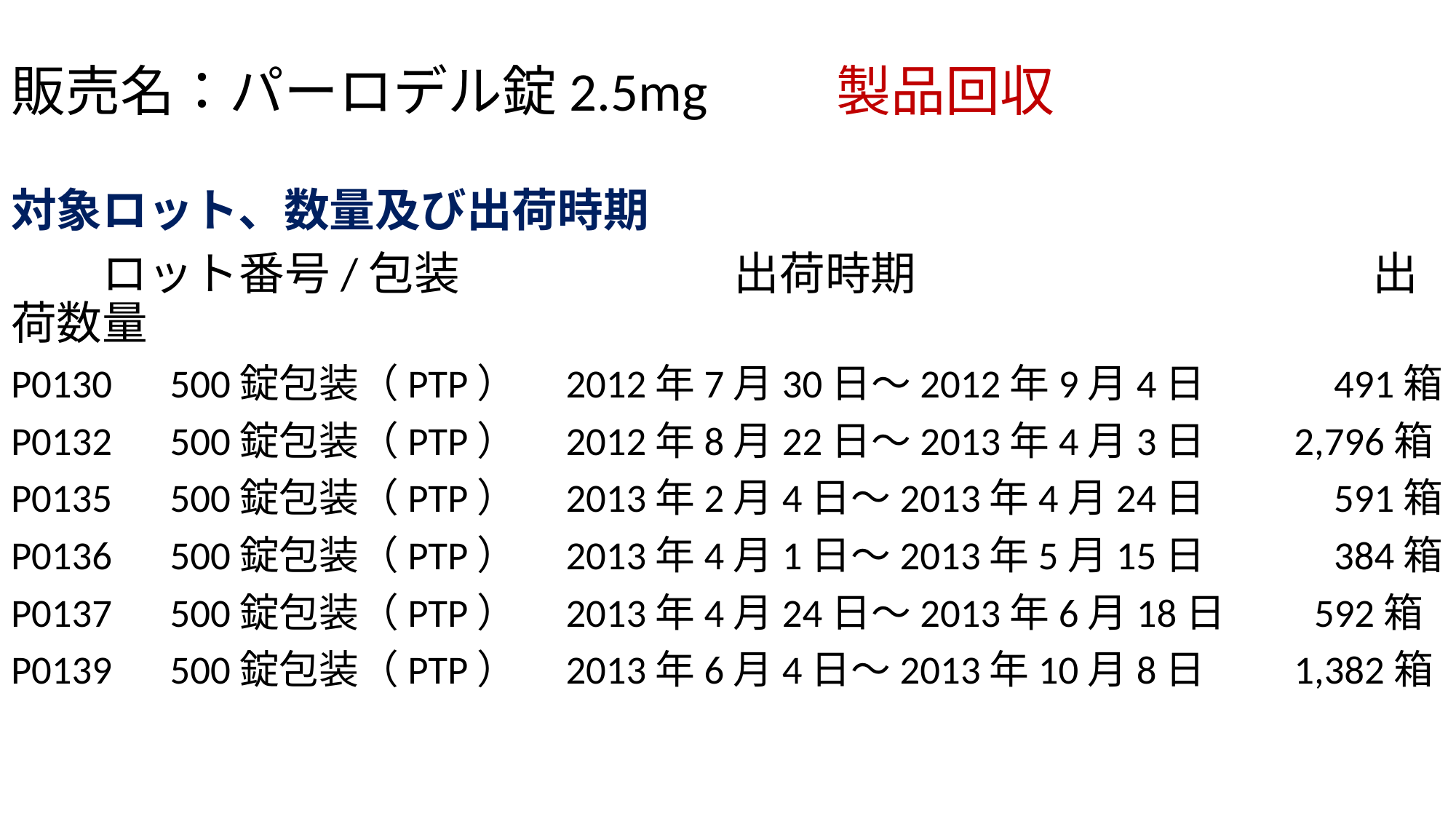

# 販売名：パーロデル錠2.5mg　     製品回収
対象ロット、数量及び出荷時期
　　ロット番号/包装　　　　　　出荷時期　　　　　　　　　　出荷数量
P0130　500錠包装（PTP）　2012年7月30日～2012年9月4日　　　491箱
P0132　500錠包装（PTP）　2012年8月22日～2013年4月3日　　2,796箱
P0135　500錠包装（PTP）　2013年2月4日～2013年4月24日　　　591箱
P0136　500錠包装（PTP）　2013年4月1日～2013年5月15日　　　384箱
P0137　500錠包装（PTP）　2013年4月24日～2013年6月18日　　592箱
P0139　500錠包装（PTP）　2013年6月4日～2013年10月8日　　1,382箱